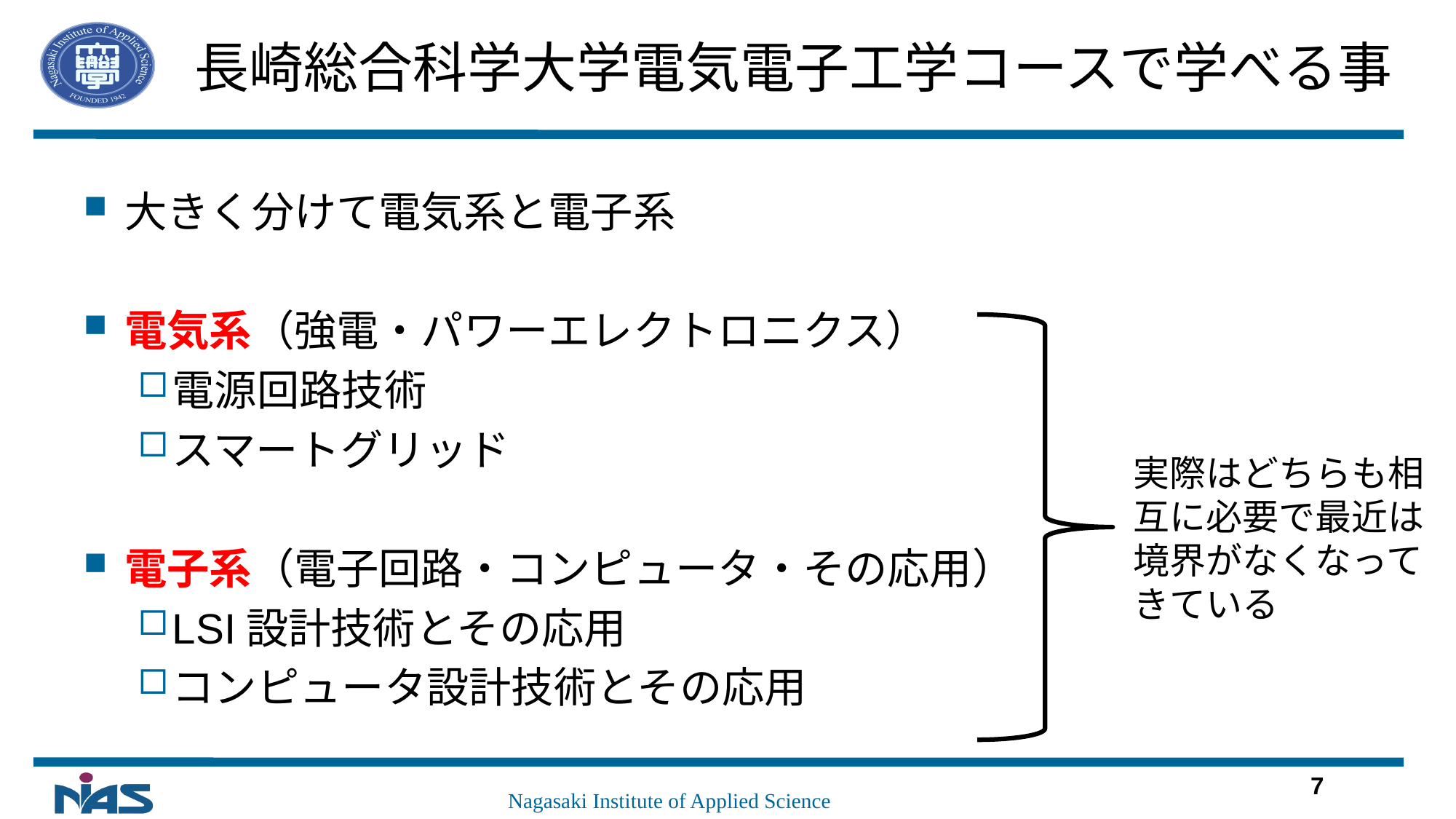

# 長崎総合科学大学電気電子工学コースで学べる事
大きく分けて電気系と電子系

電気系（強電・パワーエレクトロニクス）
電源回路技術
スマートグリッド

電子系（電子回路・コンピュータ・その応用）
LSI設計技術とその応用
コンピュータ設計技術とその応用

実際はどちらも相互に必要で最近は境界がなくなってきている